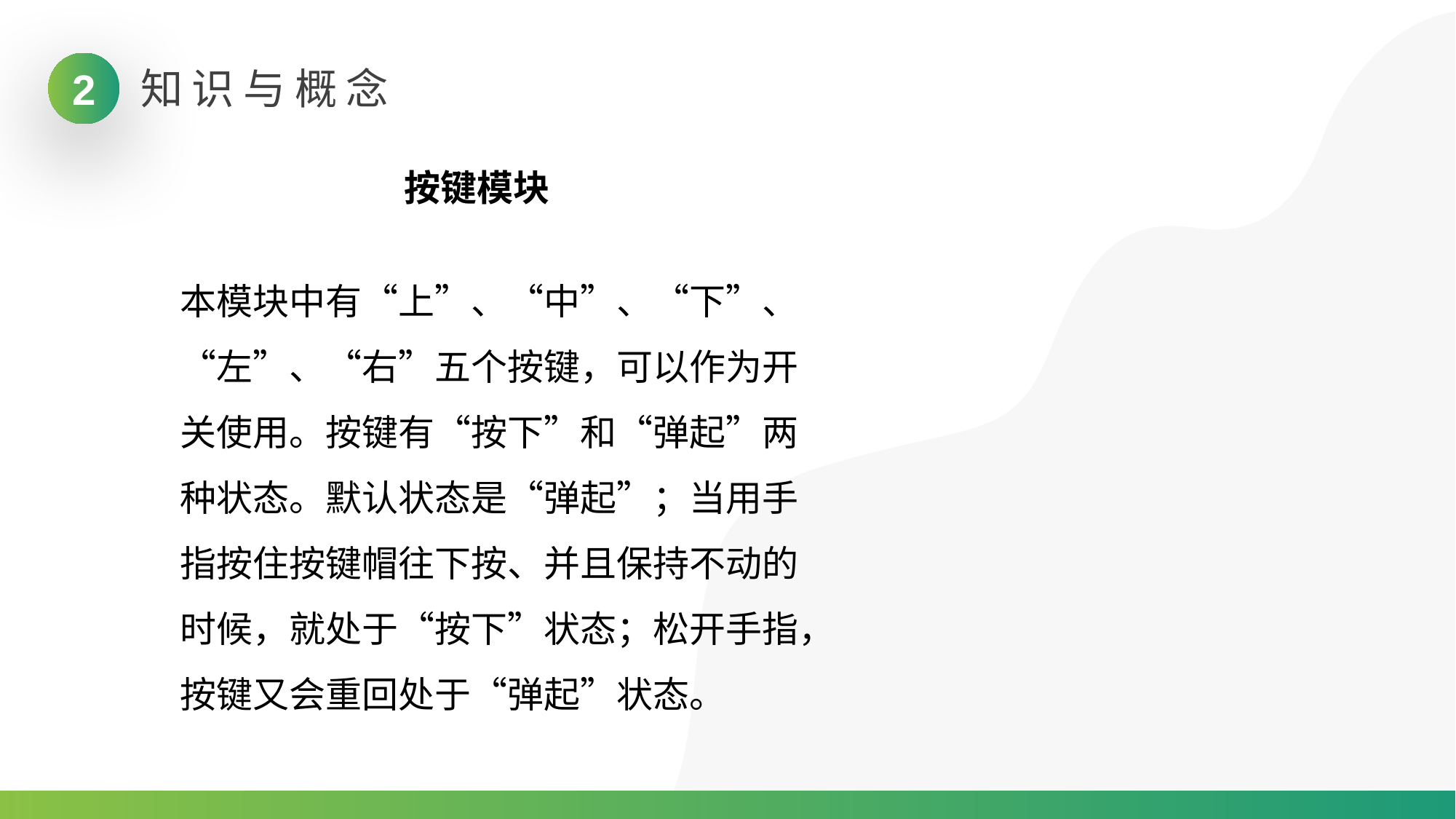

知识与概念
2
按键模块
本模块中有“上”、“中”、“下”、“左”、“右”五个按键，可以作为开关使用。按键有“按下”和“弹起”两种状态。默认状态是“弹起”；当用手指按住按键帽往下按、并且保持不动的时候，就处于“按下”状态；松开手指，按键又会重回处于“弹起”状态。
02